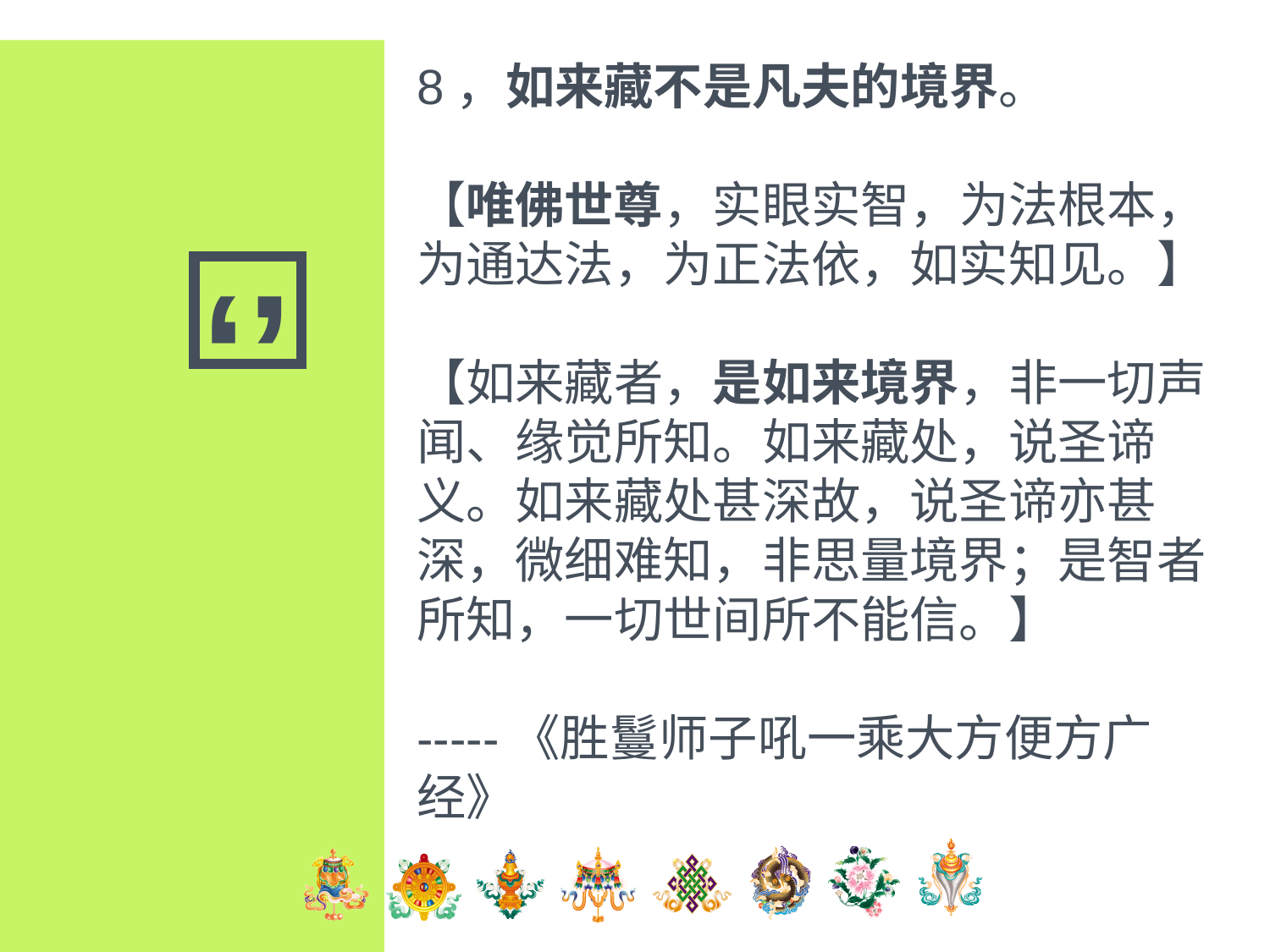

8，如来藏不是凡夫的境界。

【唯佛世尊，实眼实智，为法根本，为通达法，为正法依，如实知见。】

【如来藏者，是如来境界，非一切声闻、缘觉所知。如来藏处，说圣谛义。如来藏处甚深故，说圣谛亦甚深，微细难知，非思量境界；是智者所知，一切世间所不能信。】

-----《胜鬘师子吼一乘大方便方广经》